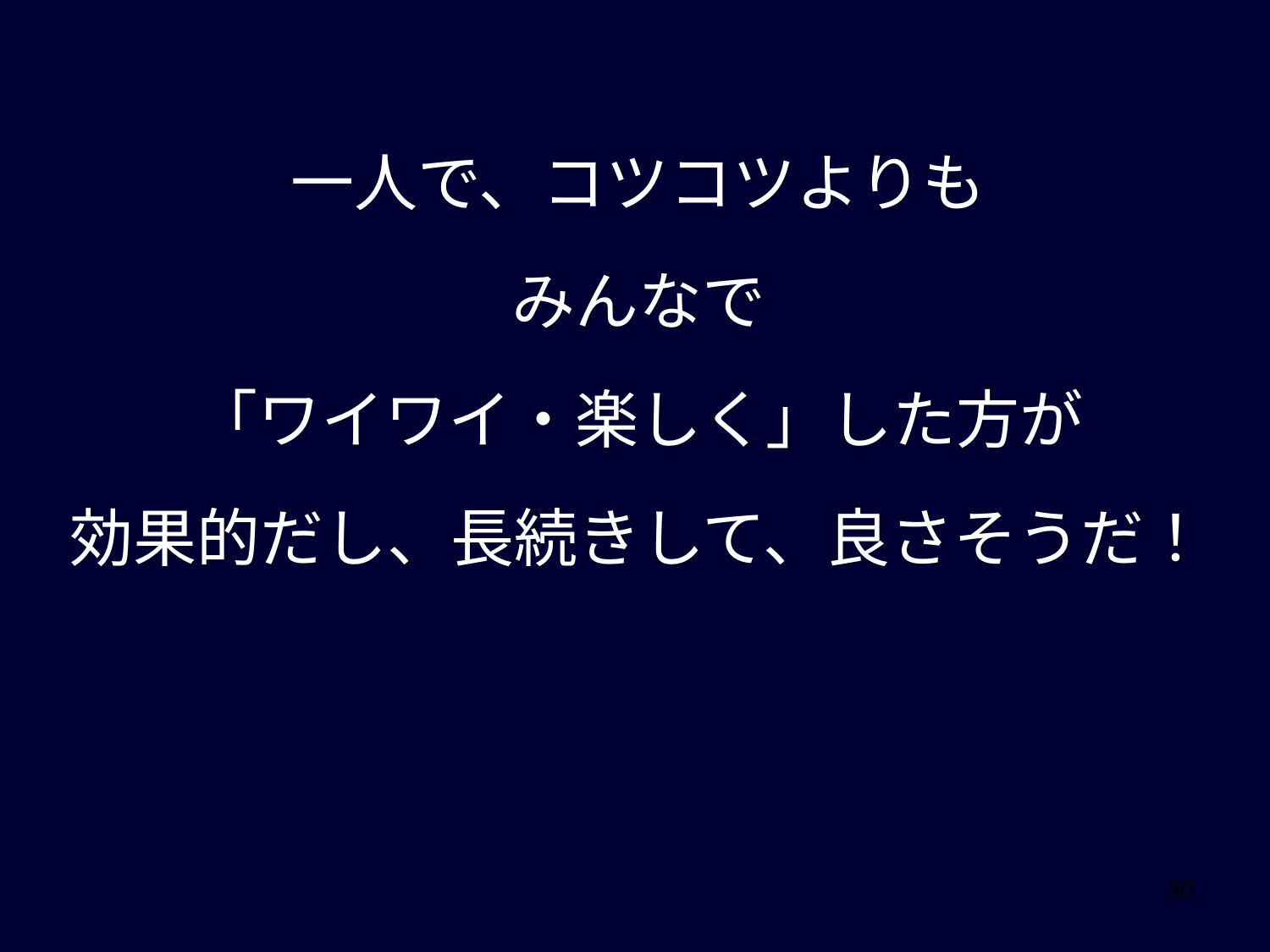

一人で、コツコツよりも

みんなで

「ワイワイ・楽しく」した方が

効果的だし、長続きして、良さそうだ！
30